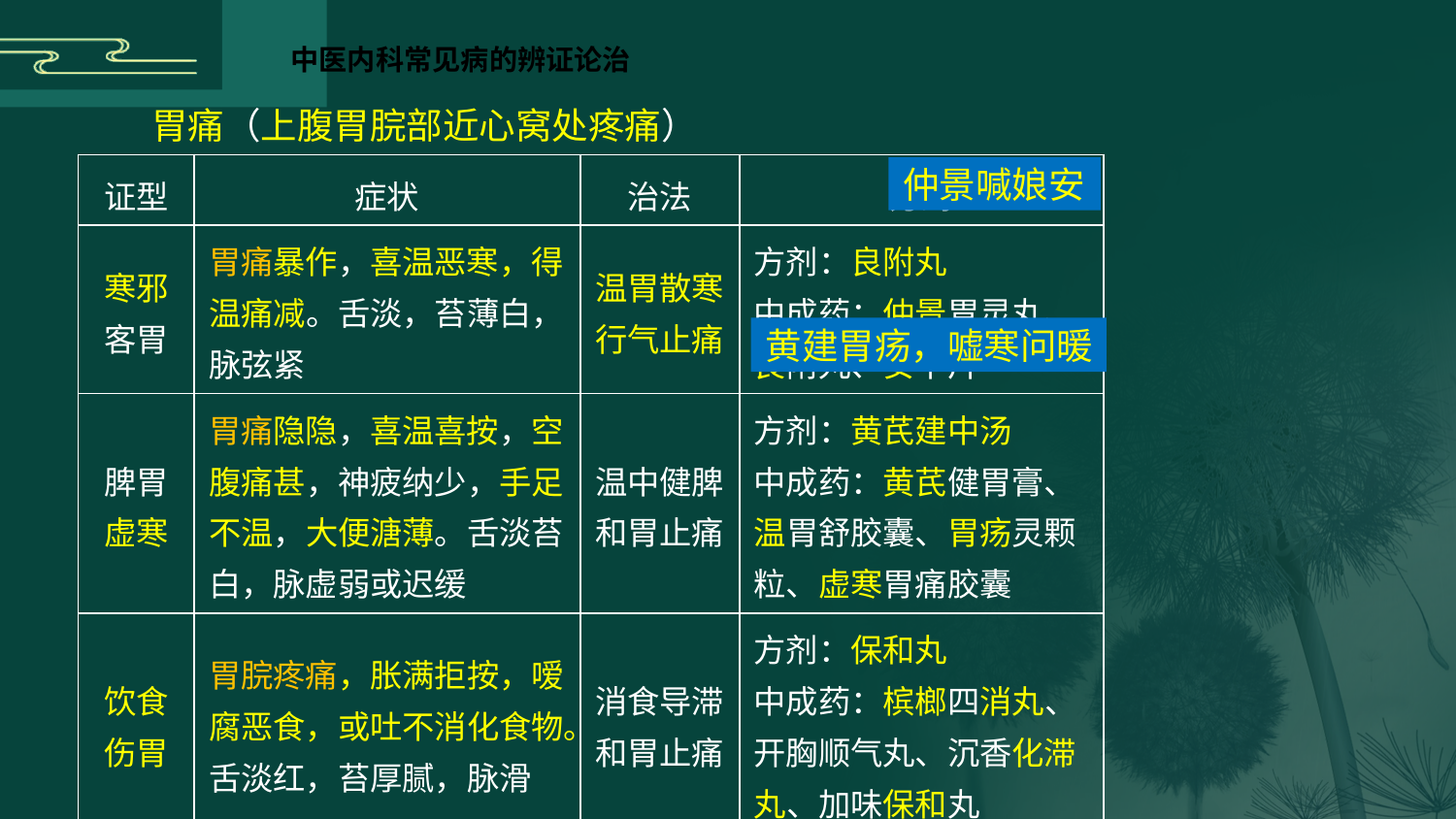

胃痛（上腹胃脘部近心窝处疼痛）

| 证型 | 症状 | 治法 | 方药 |
| --- | --- | --- | --- |
| 寒邪 客胃 | 胃痛暴作，喜温恶寒，得温痛减。舌淡，苔薄白，脉弦紧 | 温胃散寒 行气止痛 | 方剂：良附丸 中成药：仲景胃灵丸、良附丸、安中片 |
| 脾胃 虚寒 | 胃痛隐隐，喜温喜按，空腹痛甚，神疲纳少，手足不温，大便溏薄。舌淡苔白，脉虚弱或迟缓 | 温中健脾 和胃止痛 | 方剂：黄芪建中汤 中成药：黄芪健胃膏、温胃舒胶囊、胃疡灵颗粒、虚寒胃痛胶囊 |
| 饮食 伤胃 | 胃脘疼痛，胀满拒按，嗳腐恶食，或吐不消化食物。舌淡红，苔厚腻，脉滑 | 消食导滞 和胃止痛 | 方剂：保和丸 中成药：槟榔四消丸、开胸顺气丸、沉香化滞丸、加味保和丸 |
仲景喊娘安
黄建胃疡，嘘寒问暖